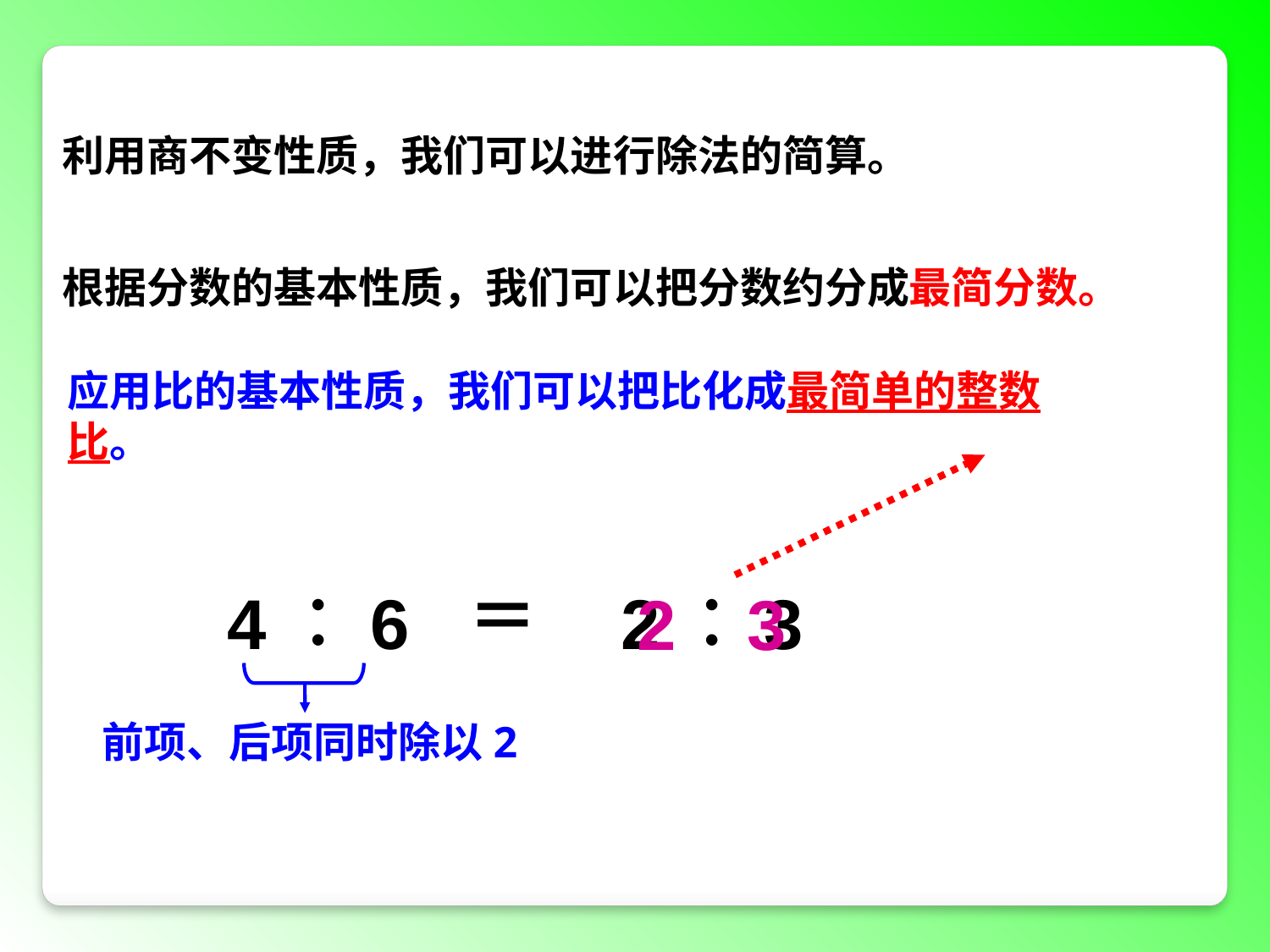

利用商不变性质，我们可以进行除法的简算。

根据分数的基本性质，我们可以把分数约分成最简分数。
应用比的基本性质，我们可以把比化成最简单的整数比。

＝
2︰3
4︰6
2
3

前项、后项同时除以2